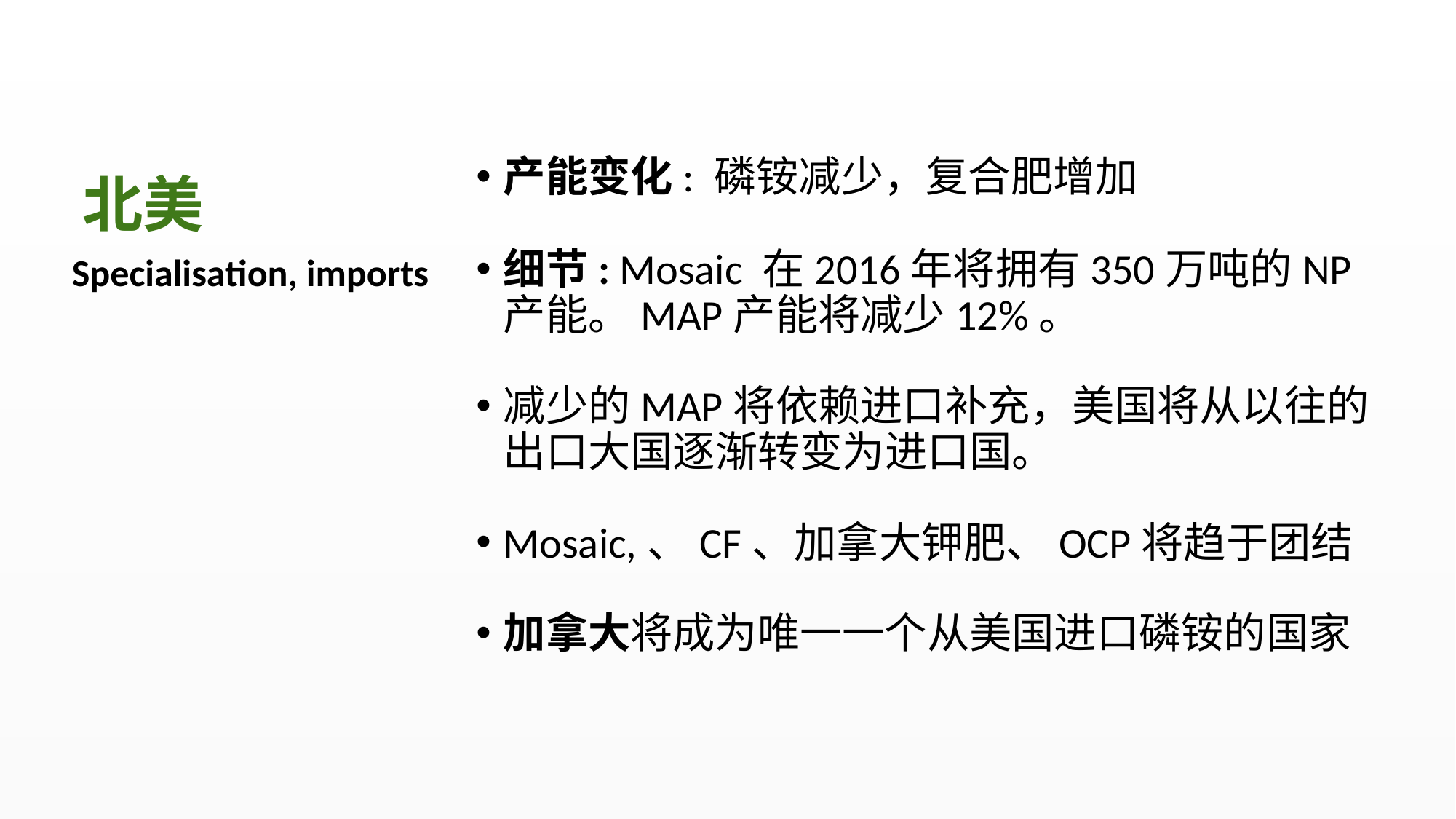

# 北美
产能变化: 磷铵减少，复合肥增加

细节: Mosaic 在2016年将拥有350万吨的NP产能。MAP产能将减少12%。

减少的MAP将依赖进口补充，美国将从以往的出口大国逐渐转变为进口国。

Mosaic,、CF、加拿大钾肥、OCP将趋于团结

加拿大将成为唯一一个从美国进口磷铵的国家
Specialisation, imports